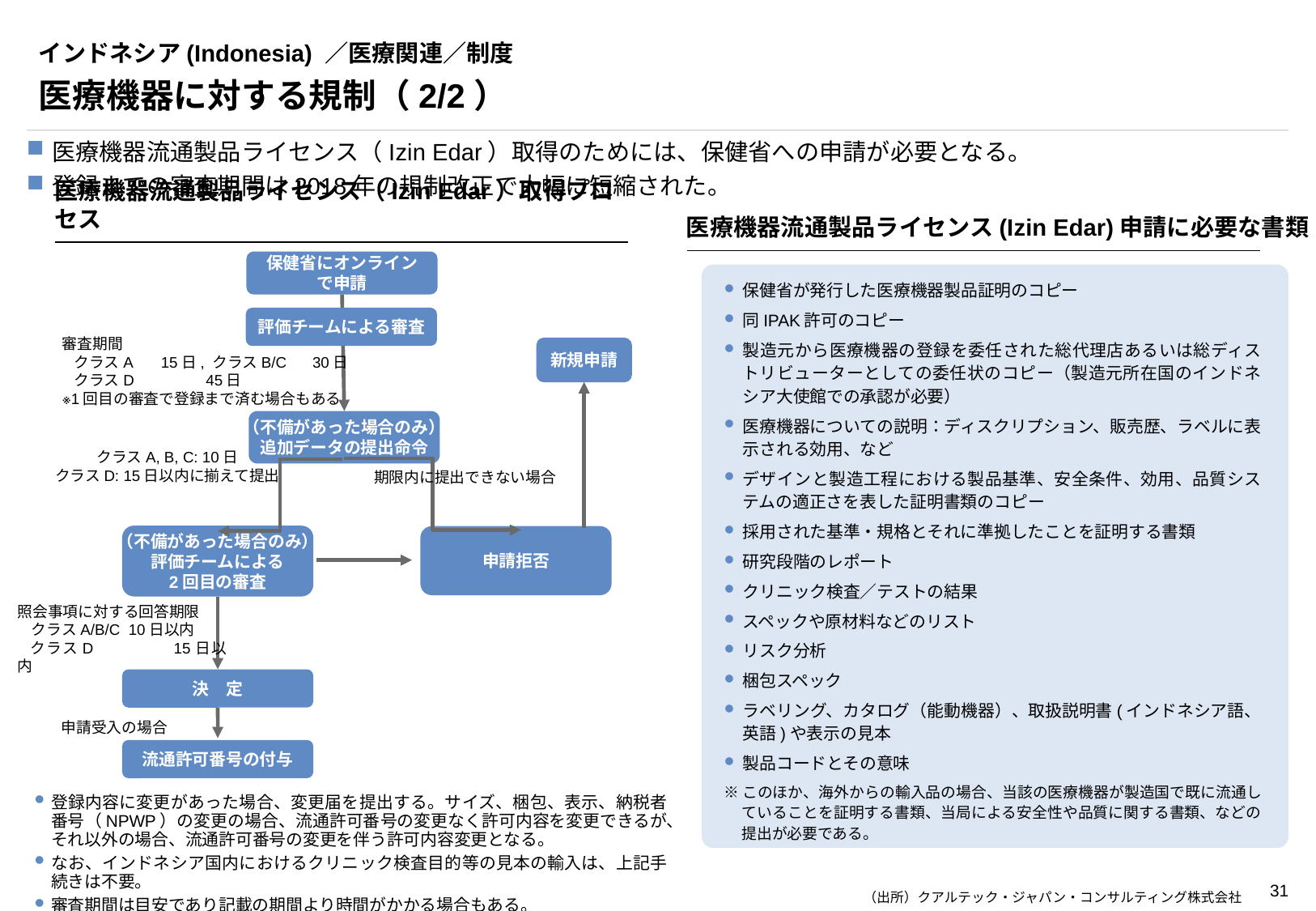

# インドネシア(Indonesia) ／医療関連／制度
医療機器に対する規制（2/2）
医療機器流通製品ライセンス（Izin Edar）取得のためには、保健省への申請が必要となる。
登録までの審査期間は2018年の規制改正で大幅に短縮された。
医療機器流通製品ライセンス（Izin Edar）取得プロセス
医療機器流通製品ライセンス(Izin Edar)申請に必要な書類
保健省にオンライン
で申請
保健省が発行した医療機器製品証明のコピー
同IPAK許可のコピー
製造元から医療機器の登録を委任された総代理店あるいは総ディストリビューターとしての委任状のコピー（製造元所在国のインドネシア大使館での承認が必要）
医療機器についての説明：ディスクリプション、販売歴、ラベルに表示される効用、など
デザインと製造工程における製品基準、安全条件、効用、品質システムの適正さを表した証明書類のコピー
採用された基準・規格とそれに準拠したことを証明する書類
研究段階のレポート
クリニック検査／テストの結果
スペックや原材料などのリスト
リスク分析
梱包スペック
ラベリング、カタログ（能動機器）、取扱説明書(インドネシア語、英語)や表示の見本
製品コードとその意味
※	このほか、海外からの輸入品の場合、当該の医療機器が製造国で既に流通していることを証明する書類、当局による安全性や品質に関する書類、などの提出が必要である。
評価チームによる審査
審査期間
	クラスA	 　15日, クラスB/C　 30日
	クラスD	　 45日
※1回目の審査で登録まで済む場合もある
新規申請
（不備があった場合のみ）
追加データの提出命令
クラスA, B, C: 10日
クラスD: 15日以内に揃えて提出
期限内に提出できない場合
（不備があった場合のみ）
評価チームによる
2回目の審査
申請拒否
照会事項に対する回答期限
   クラスA/B/C  10日以内
	クラスD	      15日以内
決　定
申請受入の場合
流通許可番号の付与
登録内容に変更があった場合、変更届を提出する。サイズ、梱包、表示、納税者番号（NPWP）の変更の場合、流通許可番号の変更なく許可内容を変更できるが、それ以外の場合、流通許可番号の変更を伴う許可内容変更となる。
なお、インドネシア国内におけるクリニック検査目的等の見本の輸入は、上記手続きは不要。
審査期間は目安であり記載の期間より時間がかかる場合もある。

（出所）クアルテック・ジャパン・コンサルティング株式会社